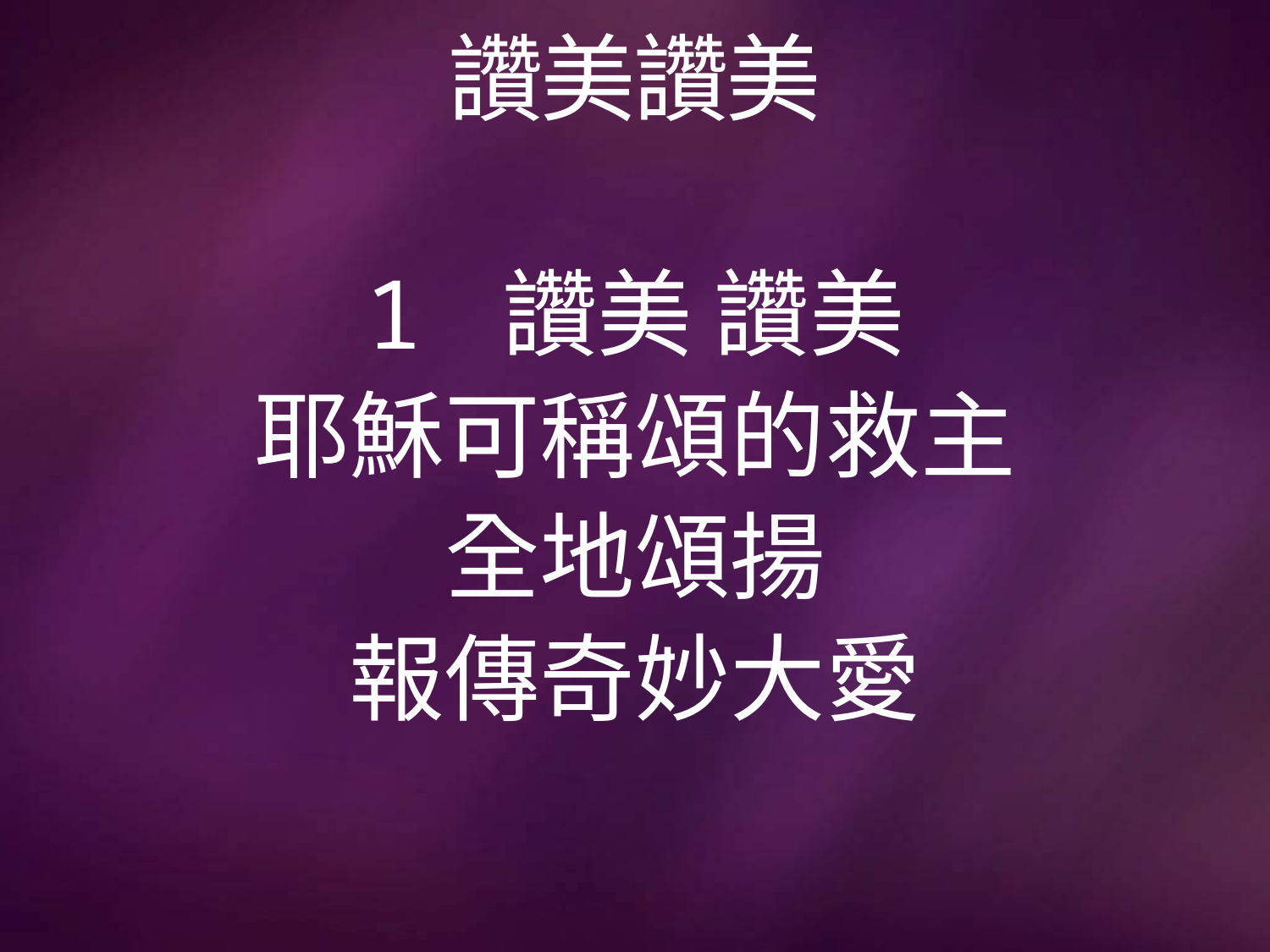

# 讚美讚美
1 讚美 讚美
耶穌可稱頌的救主
全地頌揚
報傳奇妙大愛